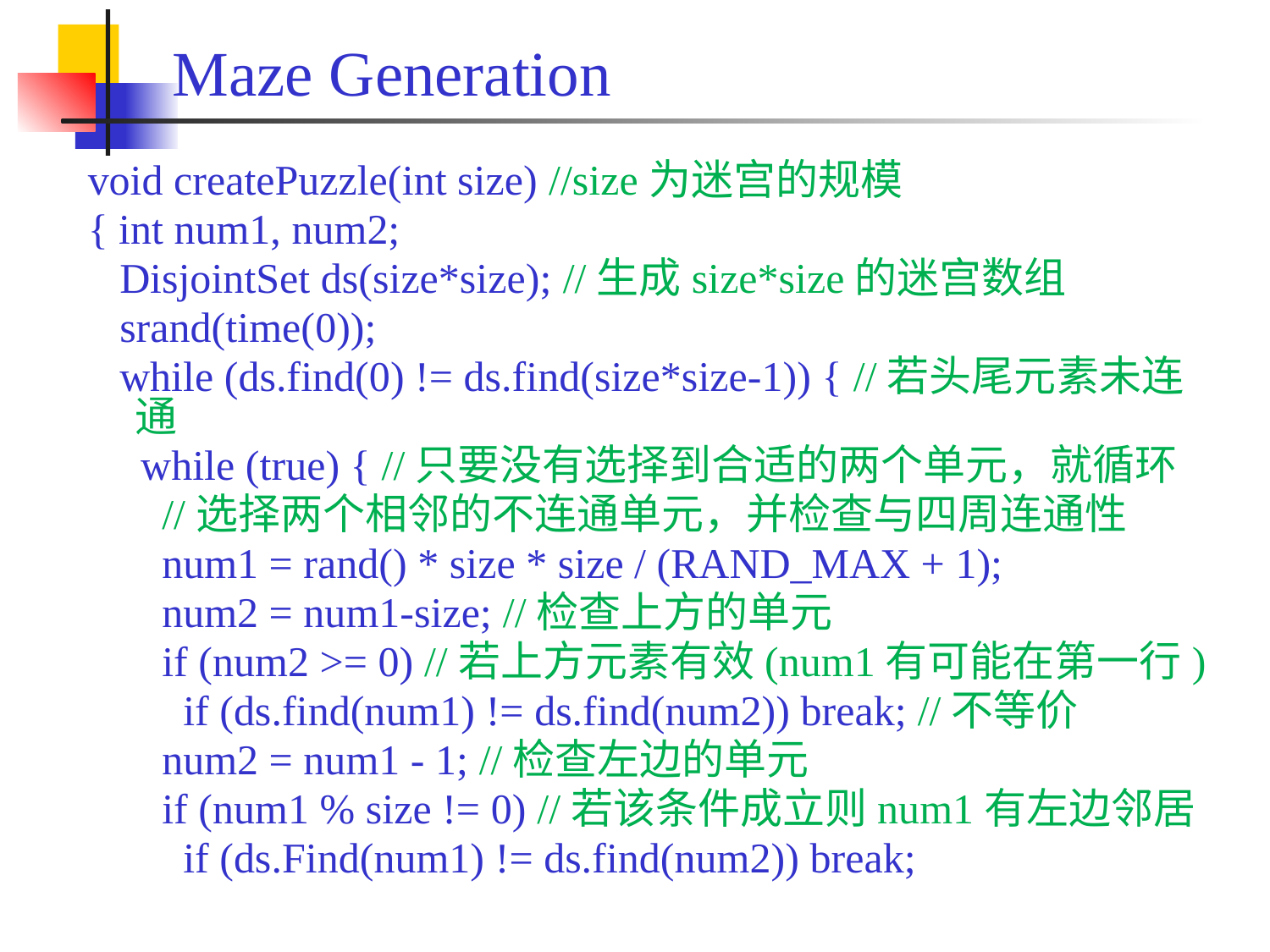

# Maze Generation
void createPuzzle(int size) //size为迷宫的规模
{ int num1, num2;
   DisjointSet ds(size*size); //生成size*size的迷宫数组
   srand(time(0));
   while (ds.find(0) != ds.find(size*size-1)) { //若头尾元素未连通
     while (true) { //只要没有选择到合适的两个单元，就循环
       //选择两个相邻的不连通单元，并检查与四周连通性
       num1 = rand() * size * size / (RAND_MAX + 1);
       num2 = num1-size; //检查上方的单元
       if (num2 >= 0) //若上方元素有效(num1有可能在第一行)
         if (ds.find(num1) != ds.find(num2)) break; //不等价
       num2 = num1 - 1; //检查左边的单元
       if (num1 % size != 0) //若该条件成立则num1有左边邻居
         if (ds.Find(num1) != ds.find(num2)) break;